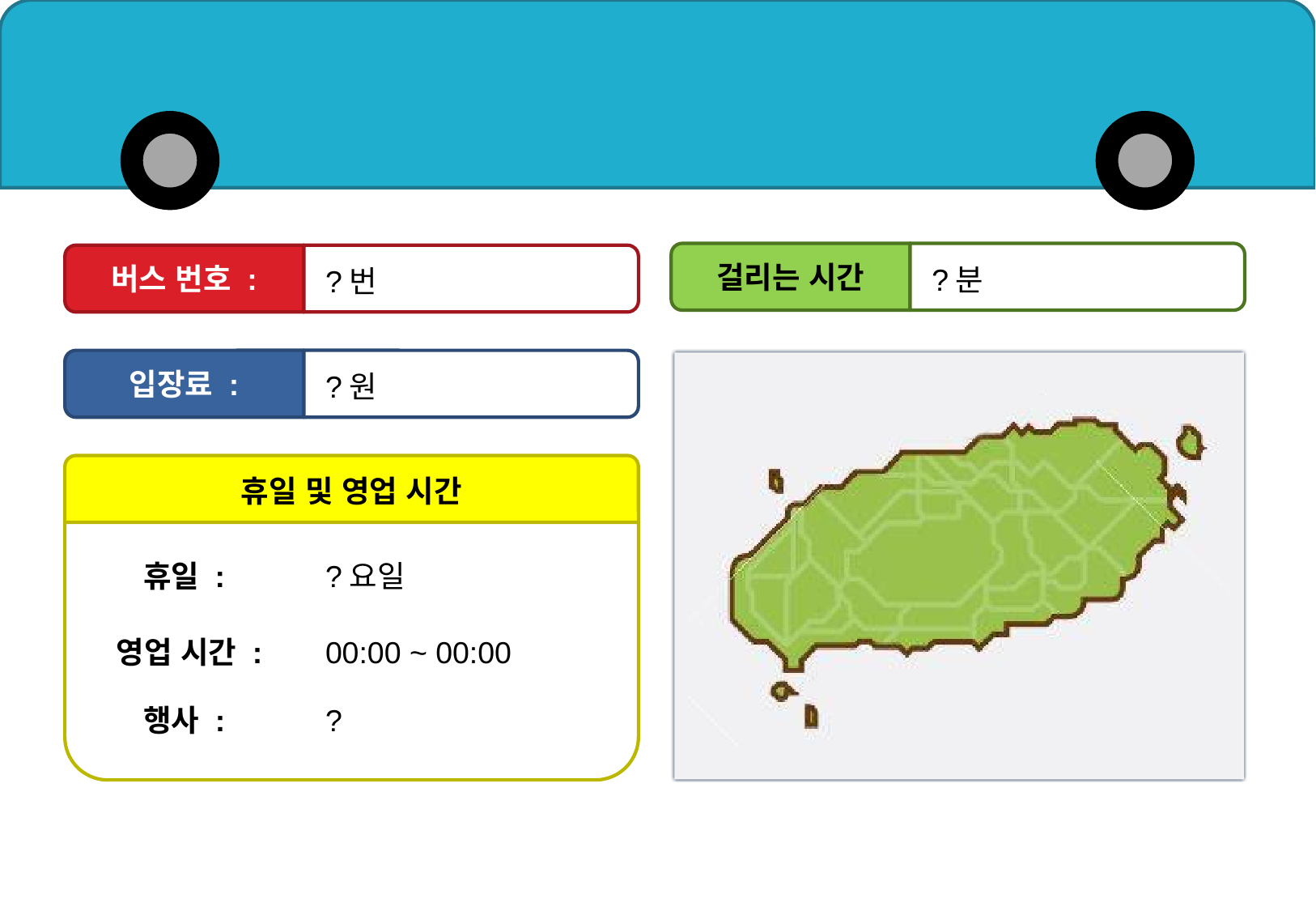

#
?분
?번
?원
?요일
00:00 ~ 00:00
?